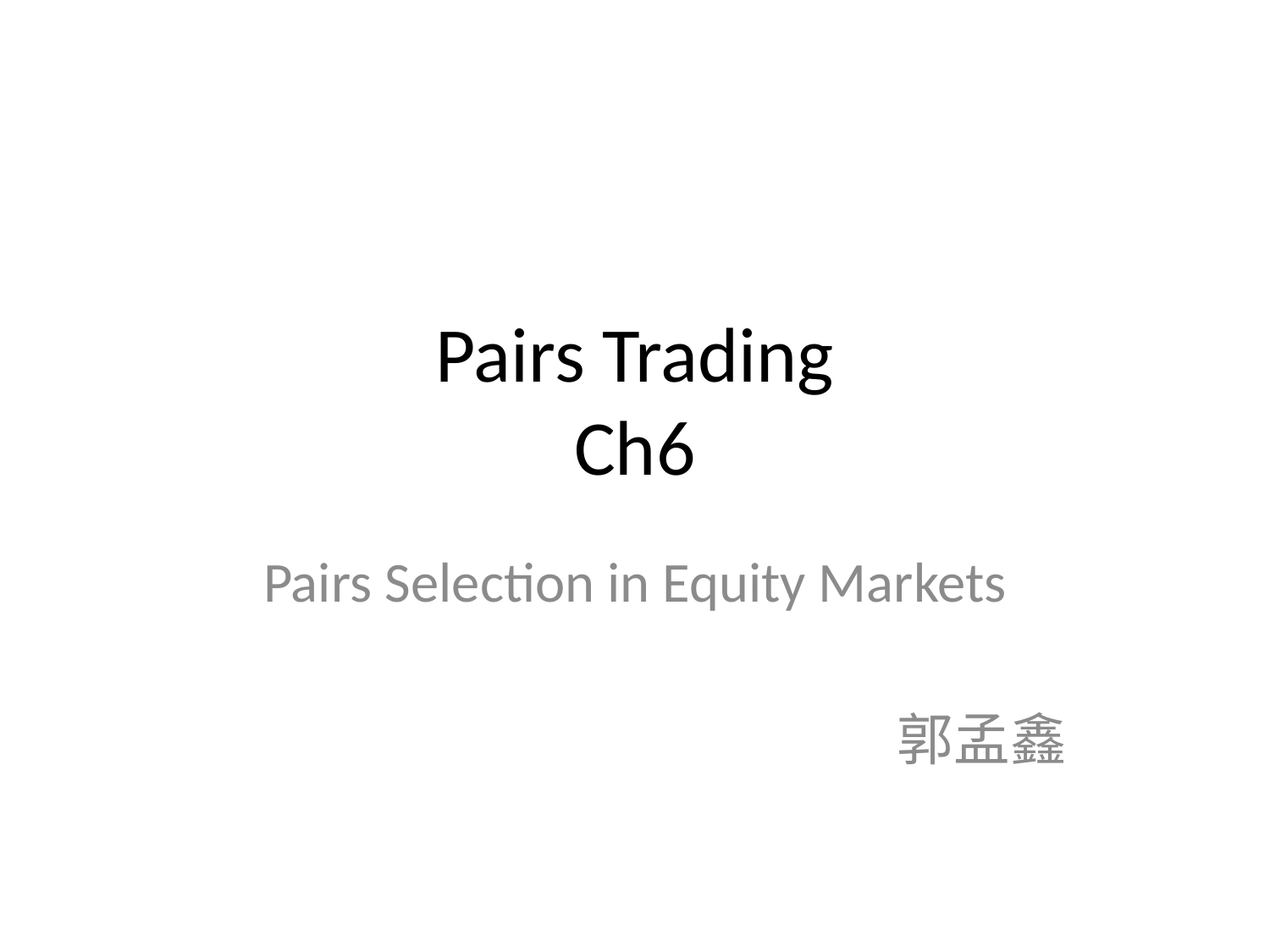

# Pairs Trading Ch6
Pairs Selection in Equity Markets

郭孟鑫